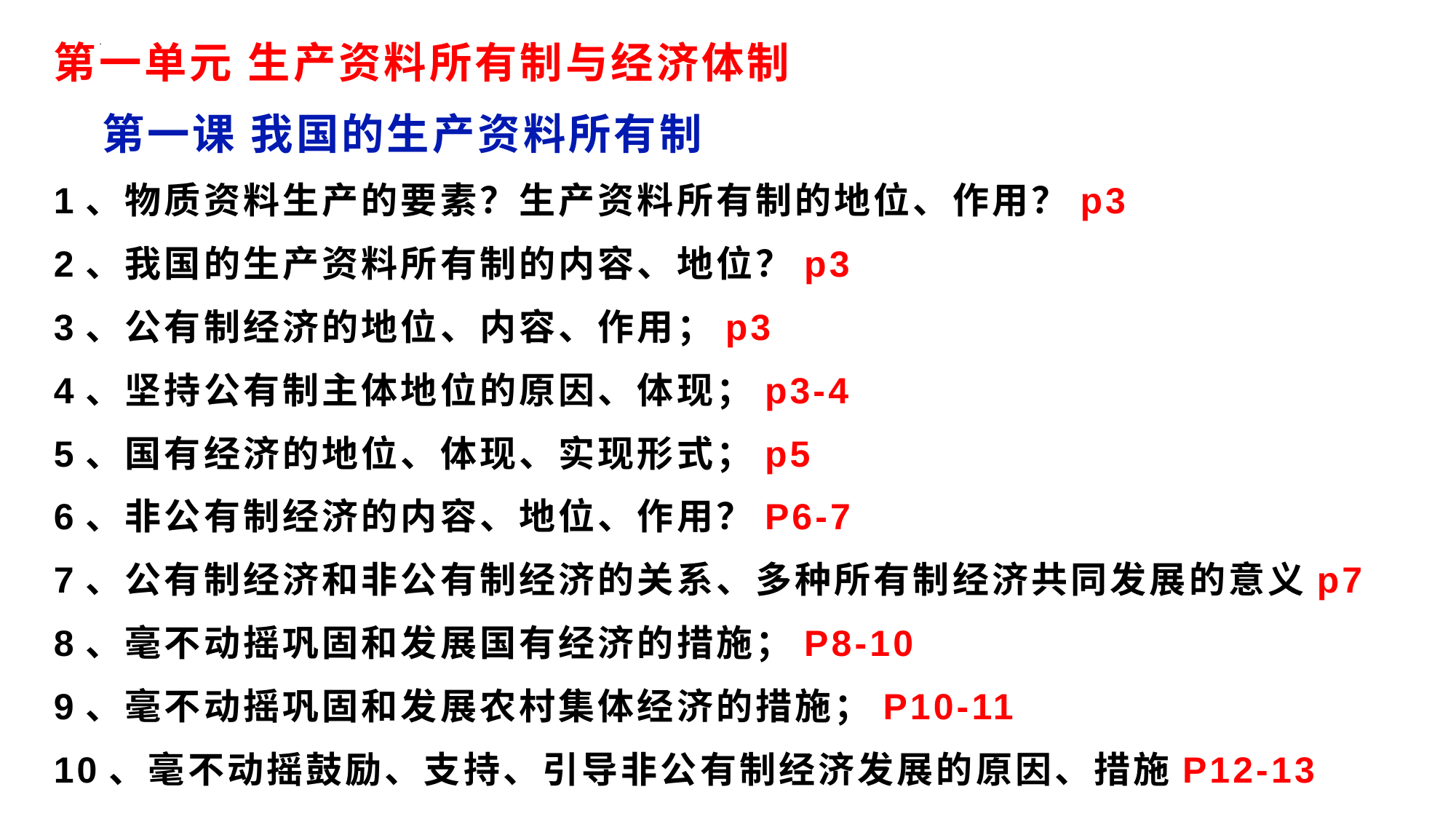

第一单元 生产资料所有制与经济体制
   第一课 我国的生产资料所有制
1、物质资料生产的要素？生产资料所有制的地位、作用？p3
2、我国的生产资料所有制的内容、地位？p3
3、公有制经济的地位、内容、作用；p3
4、坚持公有制主体地位的原因、体现；p3-4
5、国有经济的地位、体现、实现形式；p5
6、非公有制经济的内容、地位、作用？P6-7
7、公有制经济和非公有制经济的关系、多种所有制经济共同发展的意义p7
8、毫不动摇巩固和发展国有经济的措施；P8-10
9、毫不动摇巩固和发展农村集体经济的措施；P10-11
10、毫不动摇鼓励、支持、引导非公有制经济发展的原因、措施P12-13